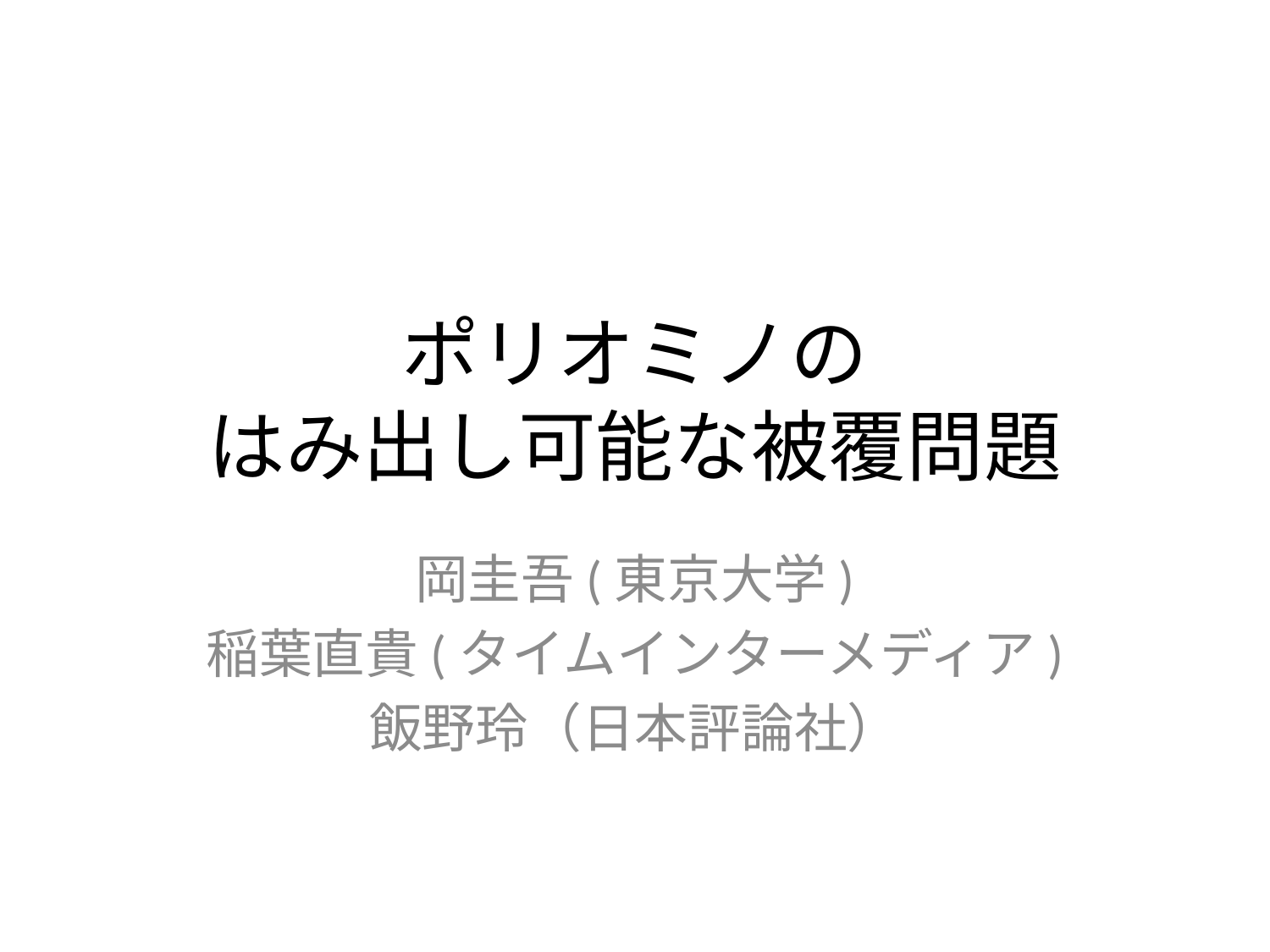

# ポリオミノの はみ出し可能な被覆問題
岡圭吾(東京大学)
稲葉直貴(タイムインターメディア)
飯野玲（日本評論社）